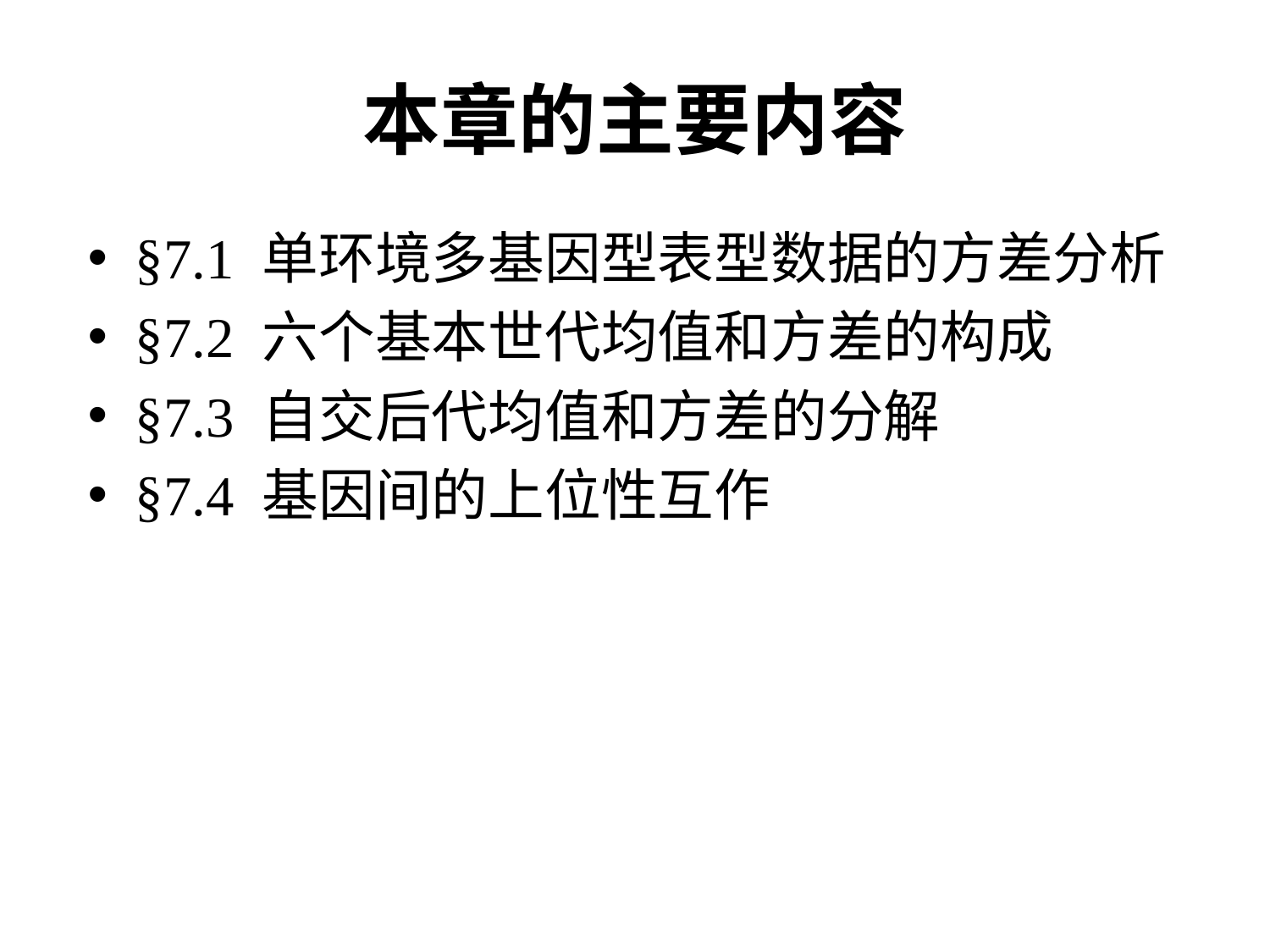

# 本章的主要内容
§7.1 单环境多基因型表型数据的方差分析
§7.2 六个基本世代均值和方差的构成
§7.3 自交后代均值和方差的分解
§7.4 基因间的上位性互作